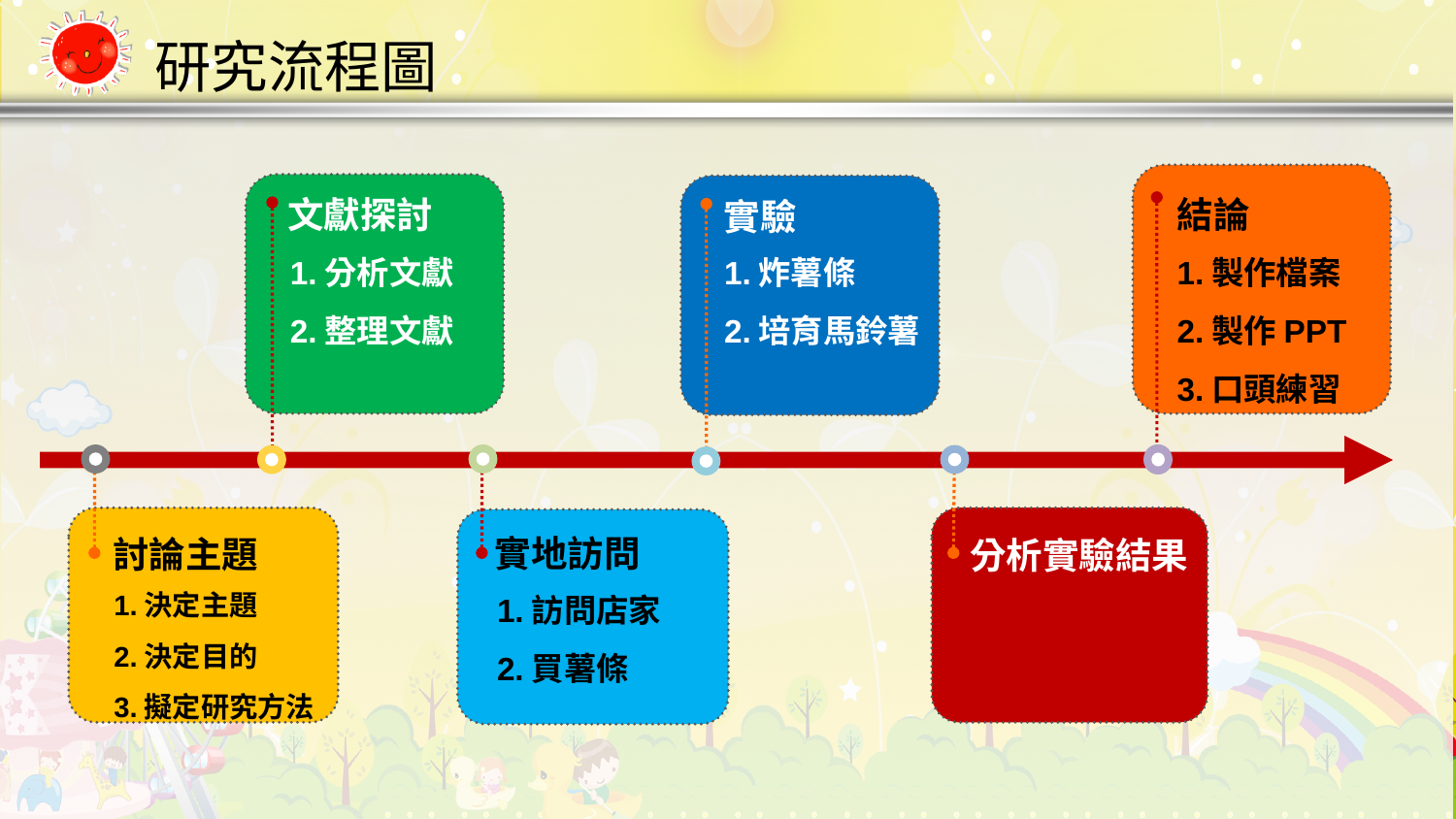

研究流程圖

文獻探討
結論
實驗

1.分析文獻
2.整理文獻
1.炸薯條
2.培育馬鈴薯
1.製作檔案
2.製作PPT
3.口頭練習

實地訪問
討論主題
分析實驗結果
1.決定主題
2.決定目的
3.擬定研究方法
1.訪問店家
2.買薯條